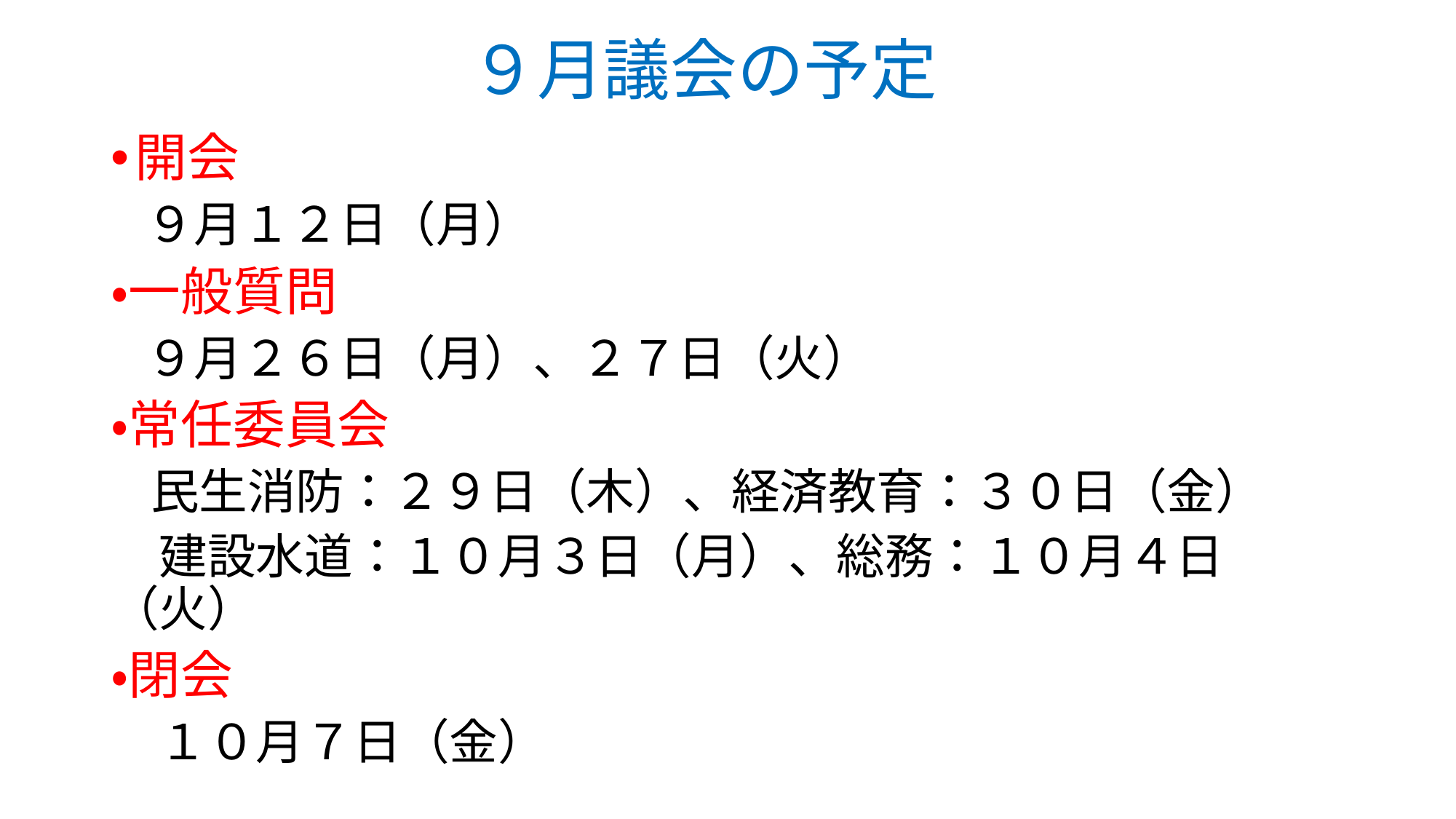

# ９月議会の予定
開会
　９月１２日（月）
・一般質問
　９月２６日（月）、２７日（火）
・常任委員会
　民生消防：２９日（木）、経済教育：３０日（金）
　建設水道：１０月３日（月）、総務：１０月４日（火）
・閉会
　１０月７日（金）